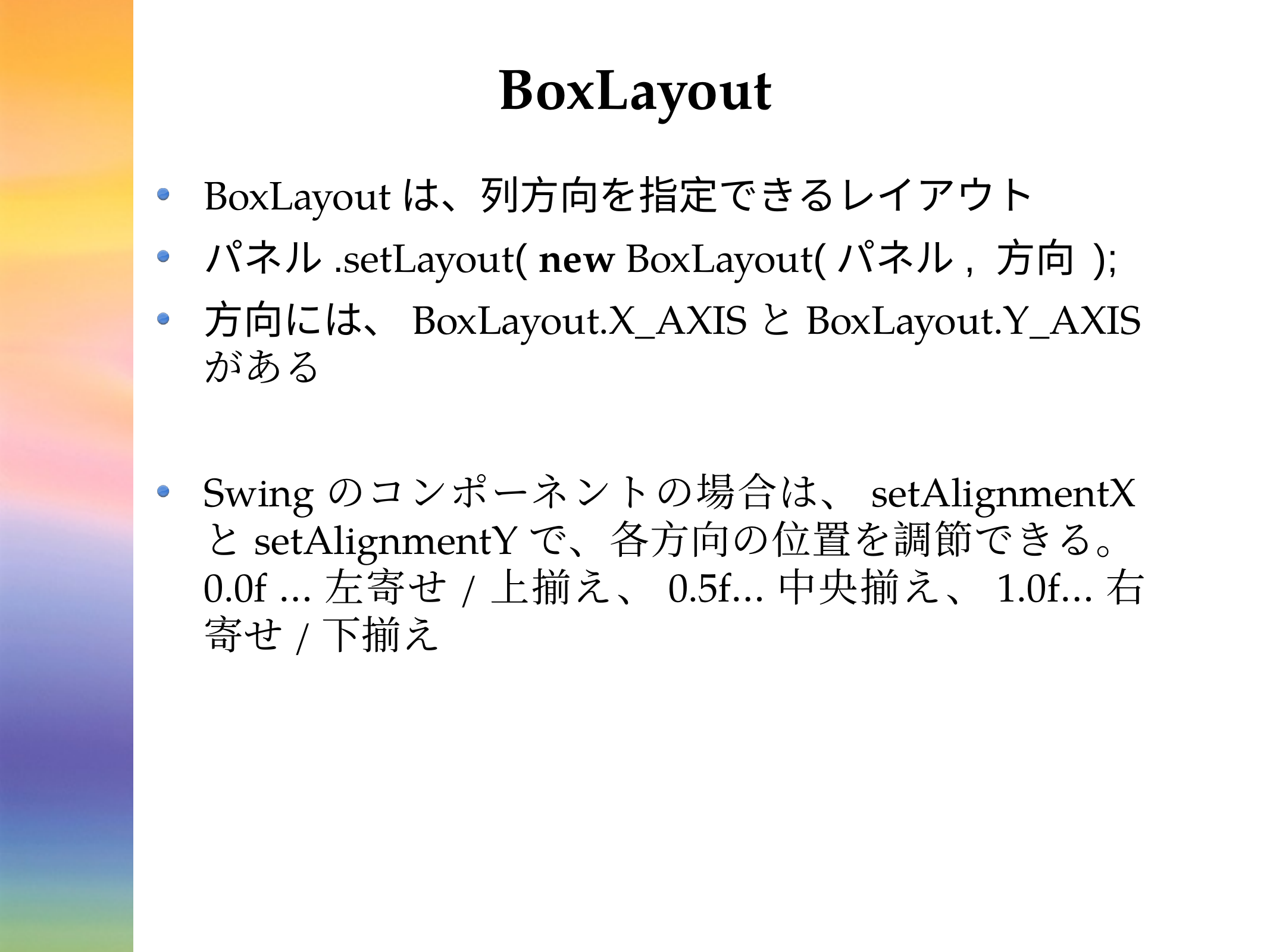

# BoxLayout
BoxLayoutは、列方向を指定できるレイアウト
パネル.setLayout( new BoxLayout(パネル, 方向 );
方向には、BoxLayout.X_AXISとBoxLayout.Y_AXISがある

Swingのコンポーネントの場合は、setAlignmentXとsetAlignmentYで、各方向の位置を調節できる。0.0f …左寄せ/上揃え、0.5f…中央揃え、1.0f…右寄せ/下揃え